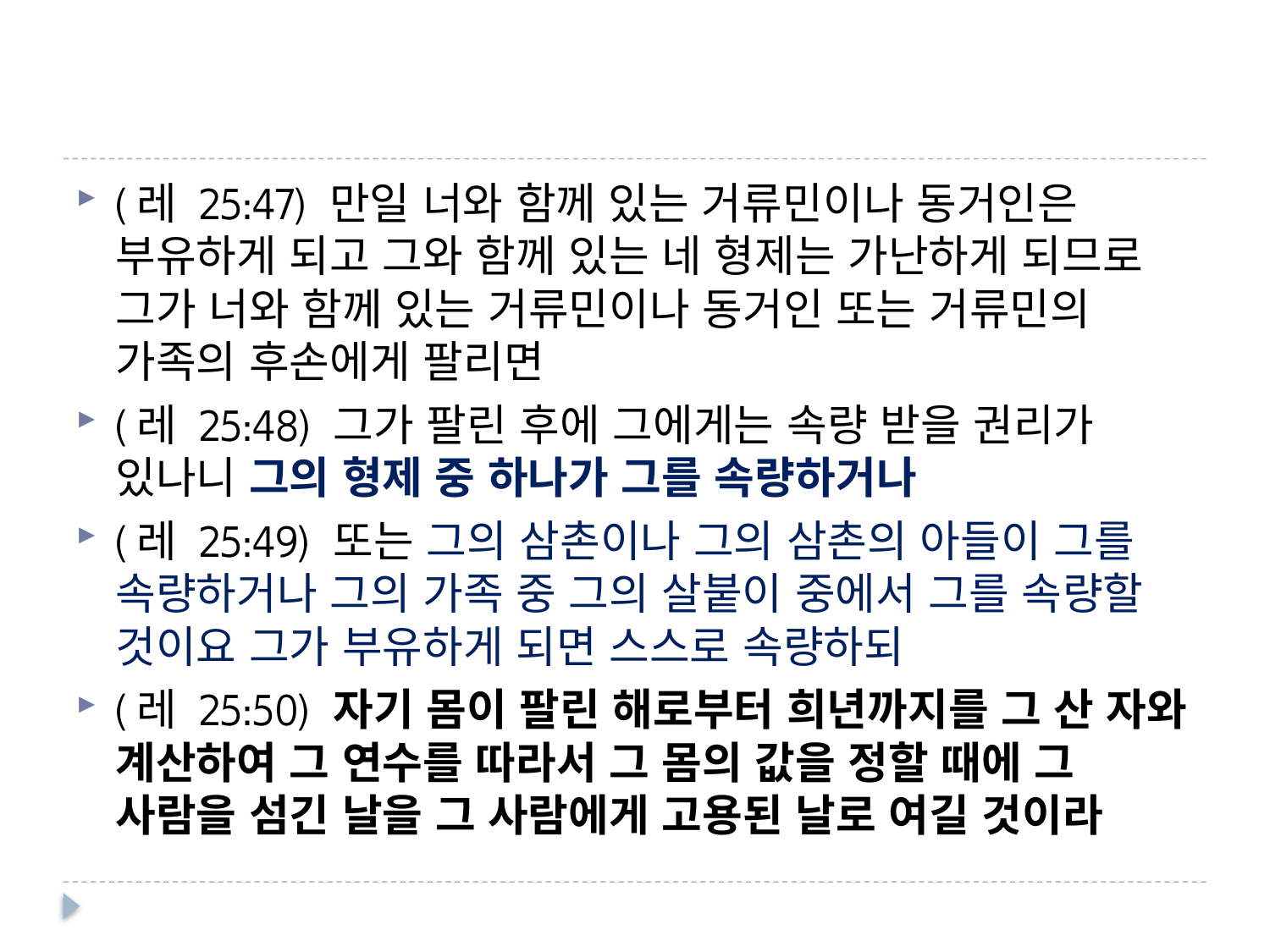

#
(레 25:47) 만일 너와 함께 있는 거류민이나 동거인은 부유하게 되고 그와 함께 있는 네 형제는 가난하게 되므로 그가 너와 함께 있는 거류민이나 동거인 또는 거류민의 가족의 후손에게 팔리면
(레 25:48) 그가 팔린 후에 그에게는 속량 받을 권리가 있나니 그의 형제 중 하나가 그를 속량하거나
(레 25:49) 또는 그의 삼촌이나 그의 삼촌의 아들이 그를 속량하거나 그의 가족 중 그의 살붙이 중에서 그를 속량할 것이요 그가 부유하게 되면 스스로 속량하되
(레 25:50) 자기 몸이 팔린 해로부터 희년까지를 그 산 자와 계산하여 그 연수를 따라서 그 몸의 값을 정할 때에 그 사람을 섬긴 날을 그 사람에게 고용된 날로 여길 것이라